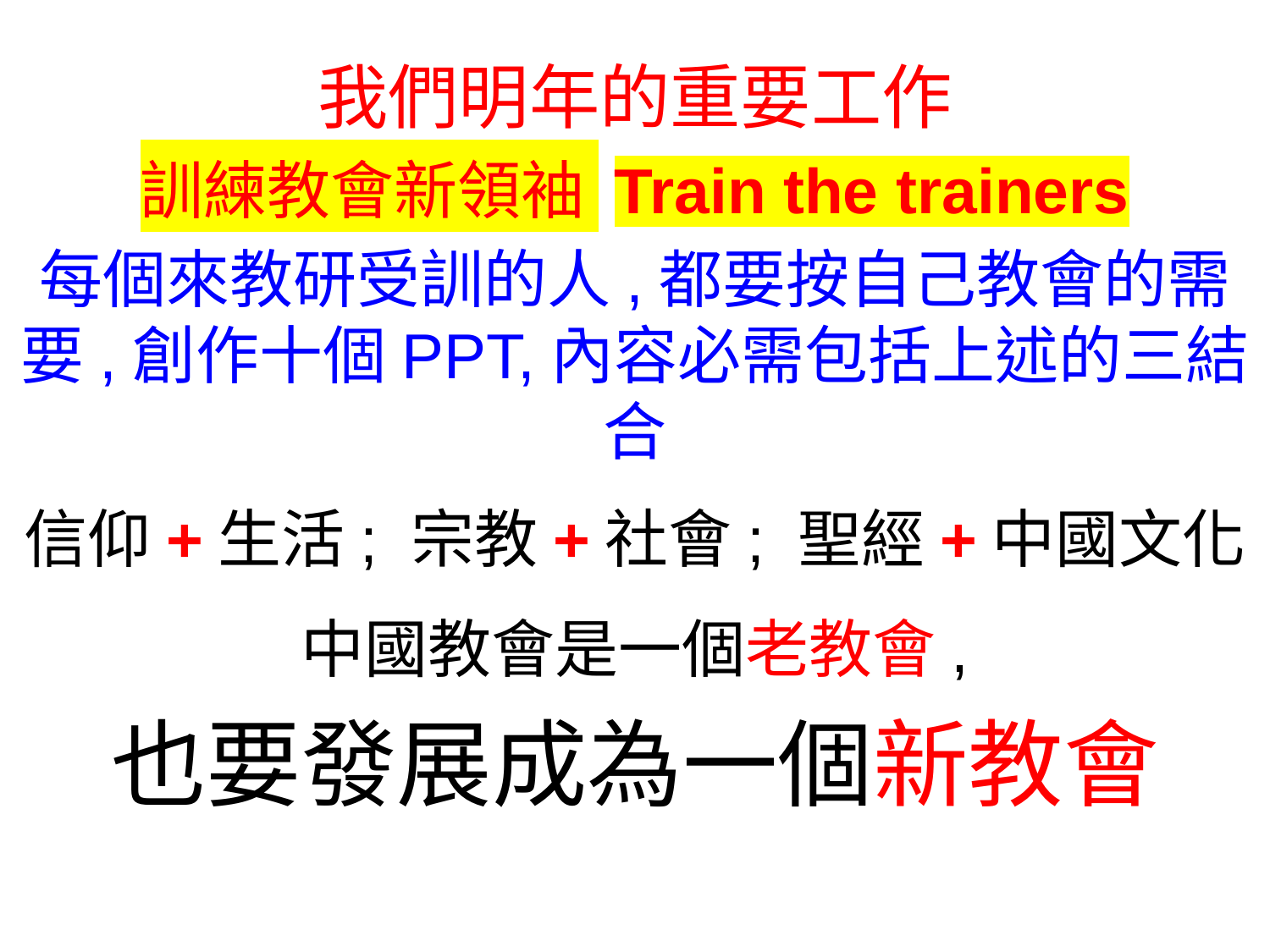

我們明年的重要工作
訓練教會新領袖 Train the trainers
每個來教研受訓的人,都要按自己教會的需要,創作十個PPT,內容必需包括上述的三結合
信仰+生活; 宗教+社會; 聖經+中國文化
中國教會是一個老教會,
也要發展成為一個新教會